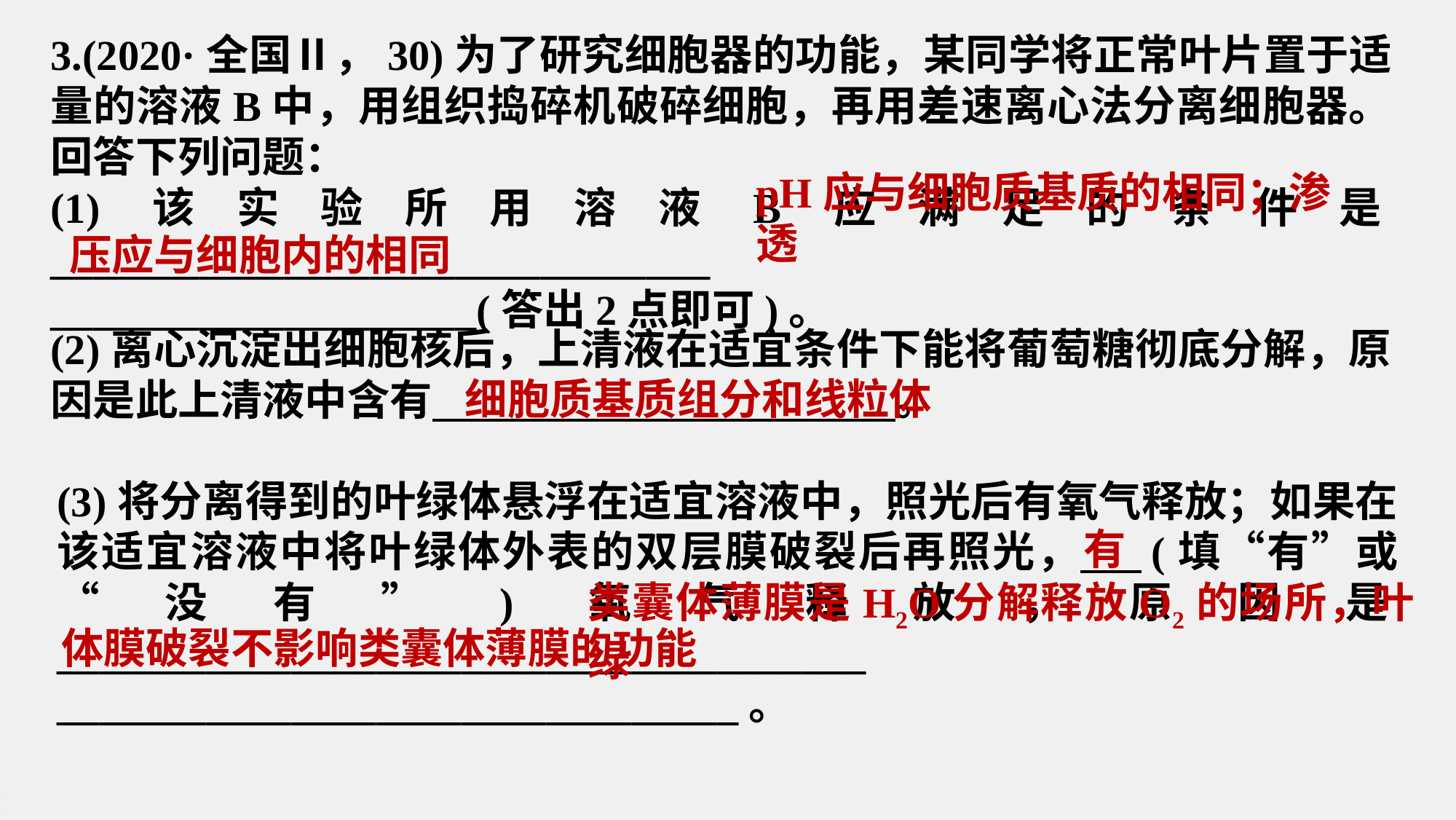

3.(2020·全国Ⅱ，30)为了研究细胞器的功能，某同学将正常叶片置于适量的溶液B中，用组织捣碎机破碎细胞，再用差速离心法分离细胞器。回答下列问题：
(1)该实验所用溶液B应满足的条件是_______________________________
____________________(答出2点即可)。
pH应与细胞质基质的相同；渗透
压应与细胞内的相同
(2)离心沉淀出细胞核后，上清液在适宜条件下能将葡萄糖彻底分解，原因是此上清液中含有                                                。
细胞质基质组分和线粒体
(3)将分离得到的叶绿体悬浮在适宜溶液中，照光后有氧气释放；如果在该适宜溶液中将叶绿体外表的双层膜破裂后再照光，     (填“有”或“没有”)氧气释放，原因是______________________________________
________________________________。
有
类囊体薄膜是H2O分解释放O2的场所，叶绿
体膜破裂不影响类囊体薄膜的功能